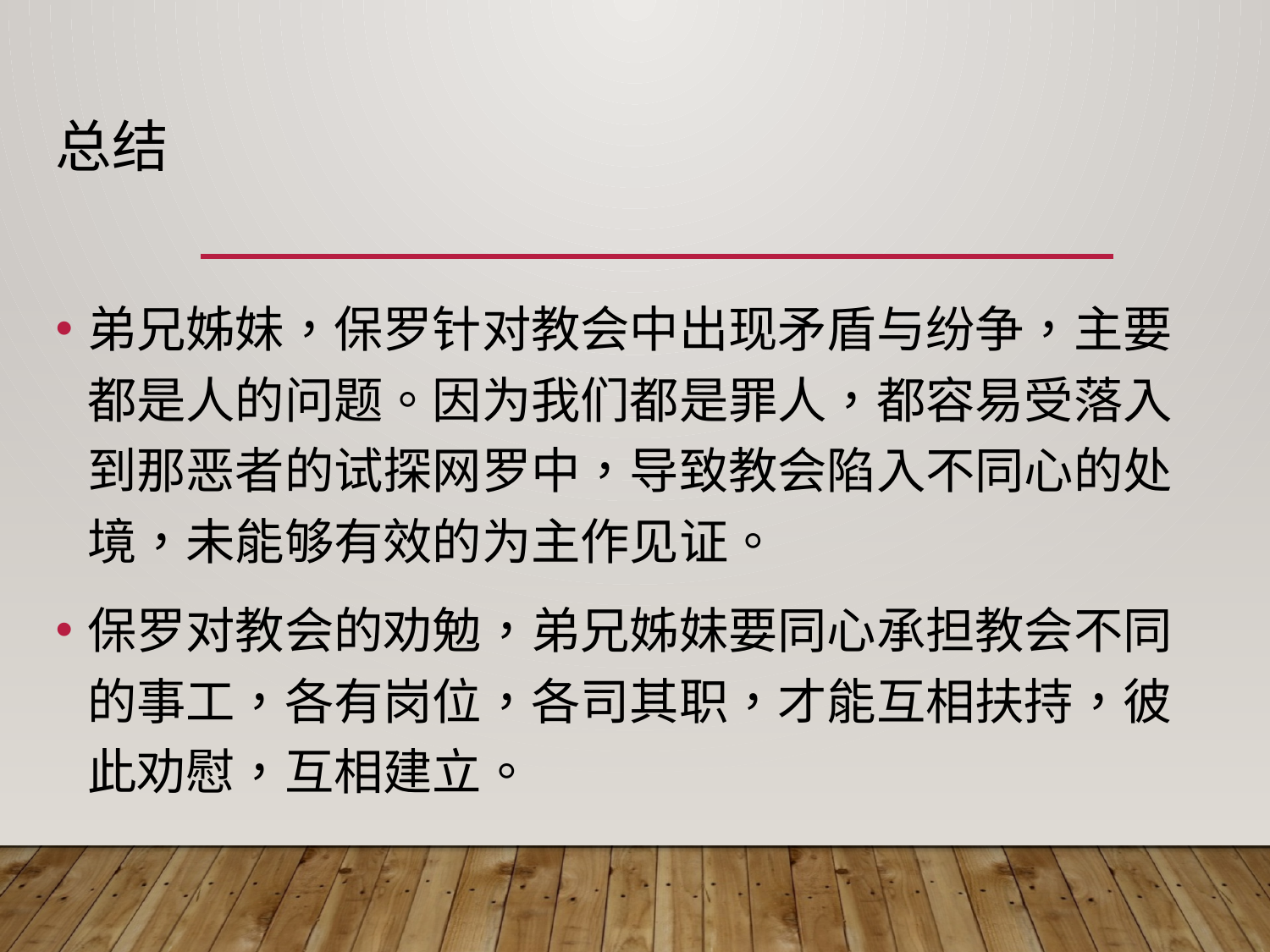

# 总结
弟兄姊妹，保罗针对教会中出现矛盾与纷争，主要都是人的问题。因为我们都是罪人，都容易受落入到那恶者的试探网罗中，导致教会陷入不同心的处境，未能够有效的为主作见证。
保罗对教会的劝勉，弟兄姊妹要同心承担教会不同的事工，各有岗位，各司其职，才能互相扶持，彼此劝慰，互相建立。